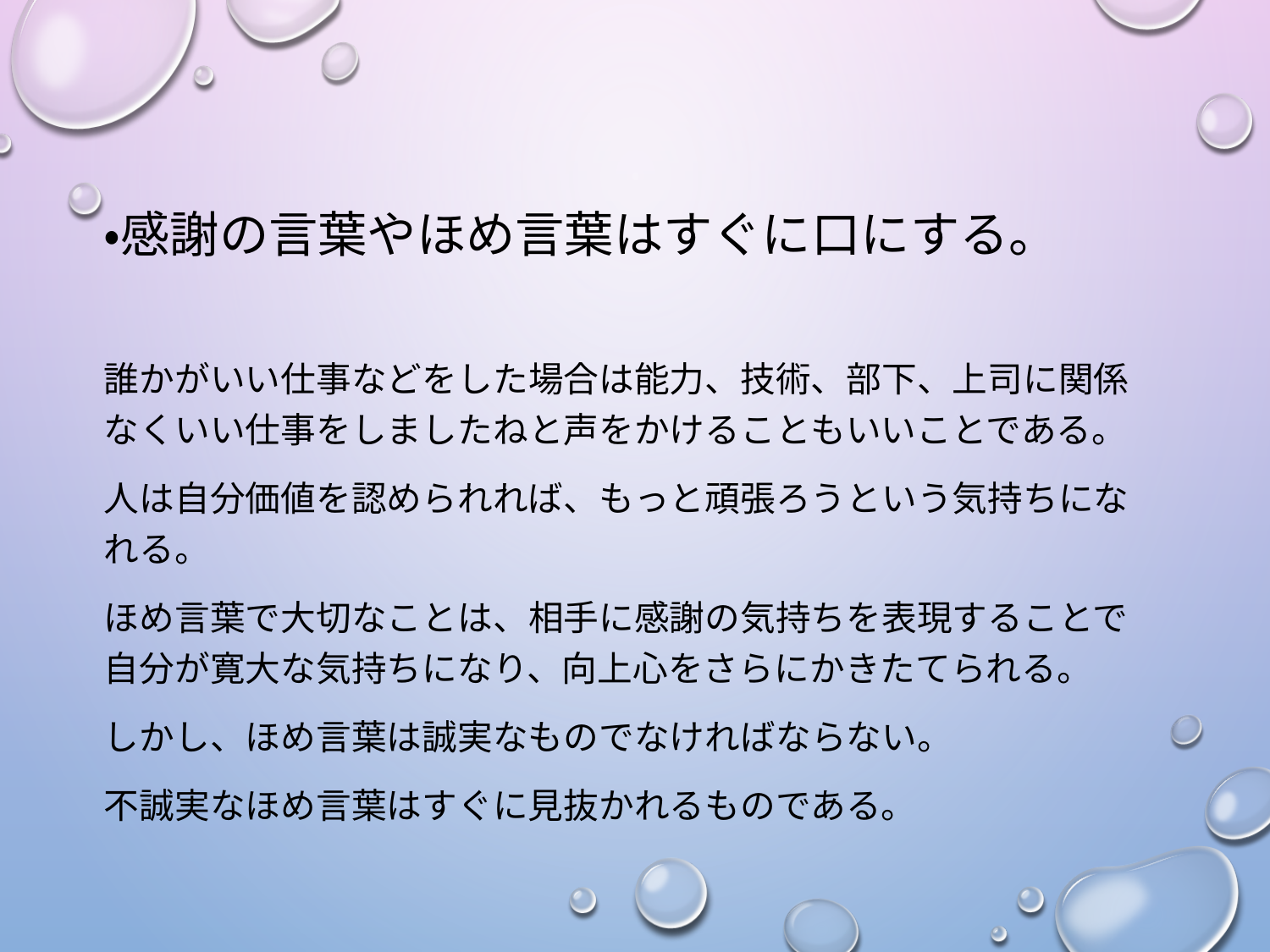

・感謝の言葉やほめ言葉はすぐに口にする。

誰かがいい仕事などをした場合は能力、技術、部下、上司に関係なくいい仕事をしましたねと声をかけることもいいことである。
人は自分価値を認められれば、もっと頑張ろうという気持ちになれる。
ほめ言葉で大切なことは、相手に感謝の気持ちを表現することで自分が寛大な気持ちになり、向上心をさらにかきたてられる。
しかし、ほめ言葉は誠実なものでなければならない。
不誠実なほめ言葉はすぐに見抜かれるものである。